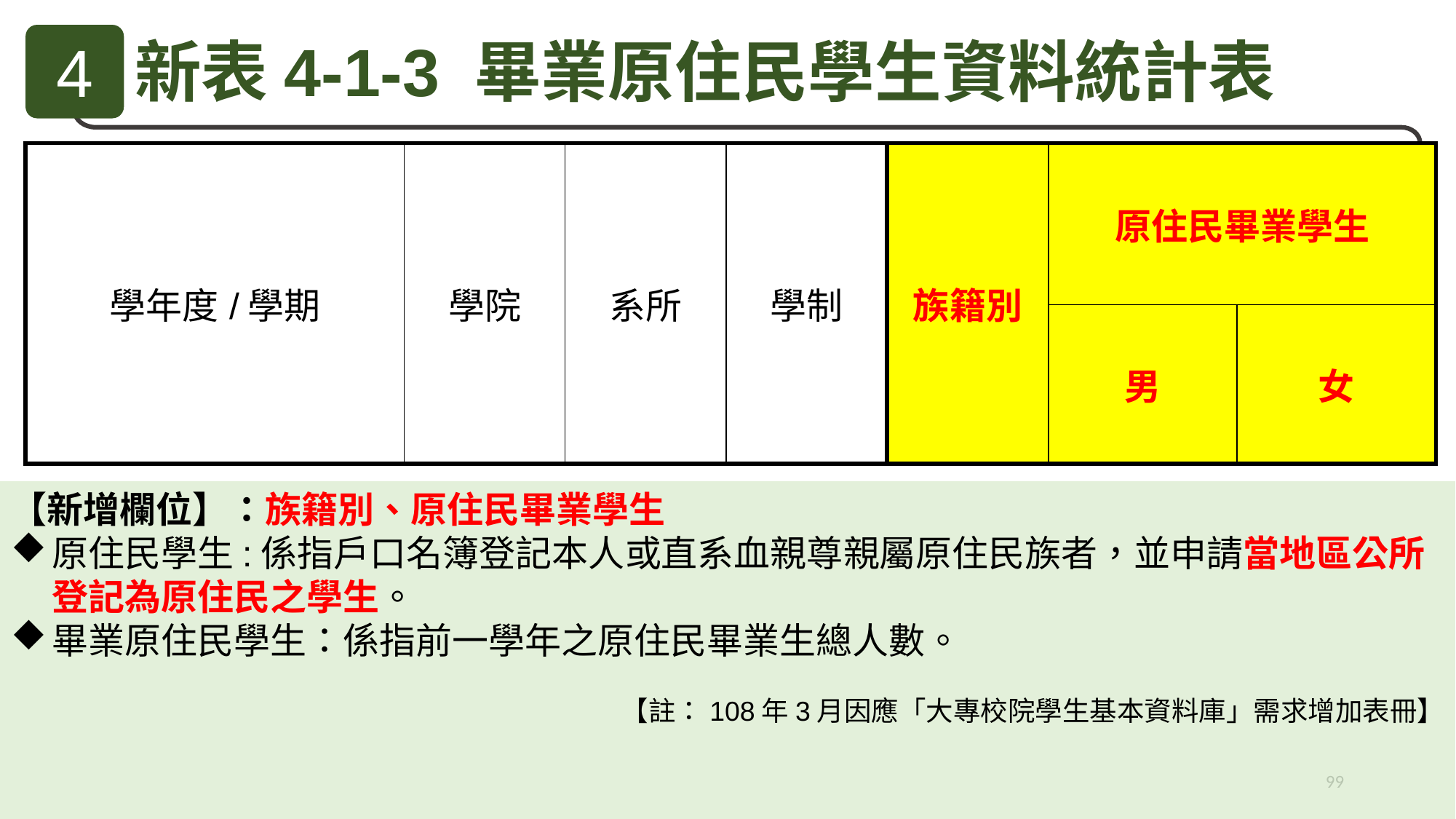

4

新表4-1-3 畢業原住民學生資料統計表

| 學年度/學期 | 學院 | 系所 | 學制 | 族籍別 | 原住民畢業學生 |  |
| --- | --- | --- | --- | --- | --- | --- |
|  |  |  |  |  | 男 | 女 |
【新增欄位】：族籍別、原住民畢業學生
原住民學生:係指戶口名簿登記本人或直系血親尊親屬原住民族者，並申請當地區公所登記為原住民之學生。
畢業原住民學生：係指前一學年之原住民畢業生總人數。

【註：108年3月因應「大專校院學生基本資料庫」需求增加表冊】

99